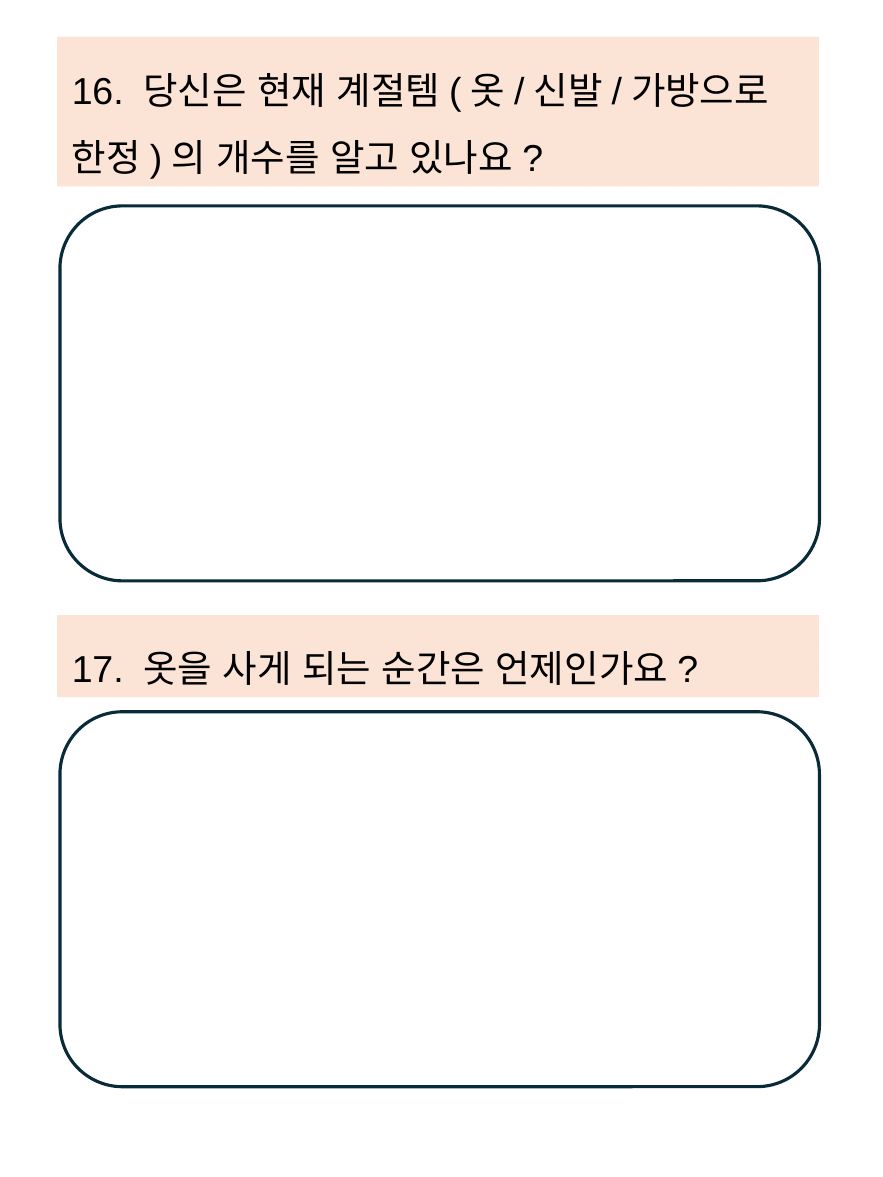

16. 당신은 현재 계절템(옷/신발/가방으로 한정)의 개수를 알고 있나요?

17. 옷을 사게 되는 순간은 언제인가요?